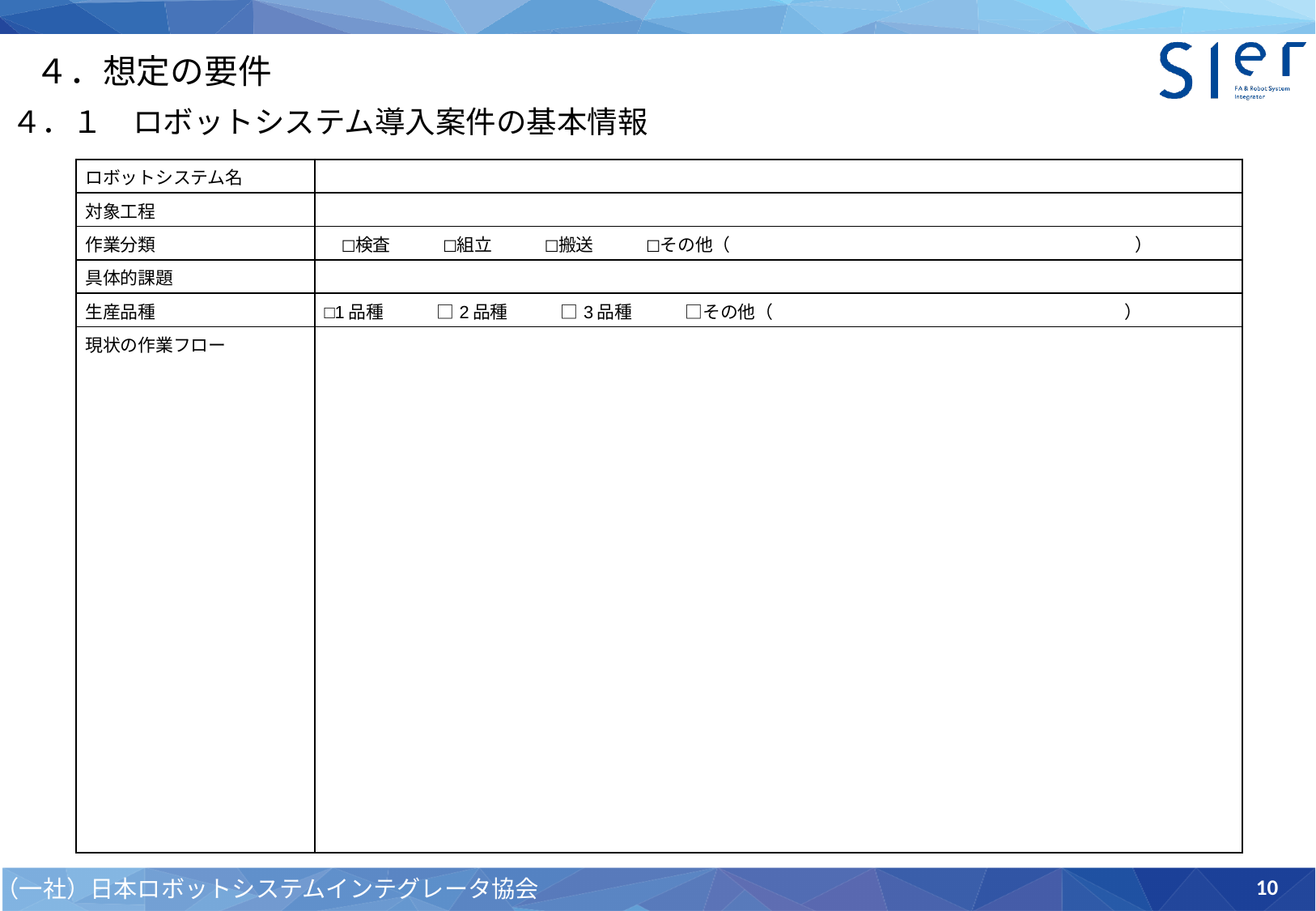

４．想定の要件
４．１　ロボットシステム導入案件の基本情報
| ロボットシステム名 |  |
| --- | --- |
| 対象工程 |  |
| 作業分類 | □検査　　　□組立　　　□搬送　　　□その他（　　　　　　　　　　　　　　　　　　　　　　　） |
| 具体的課題 |  |
| 生産品種 | □1品種　　　□2品種　　　□3品種　　　□その他（　　　　　　　　　　　　　　　　　　　　） |
| 現状の作業フロー |  |
10